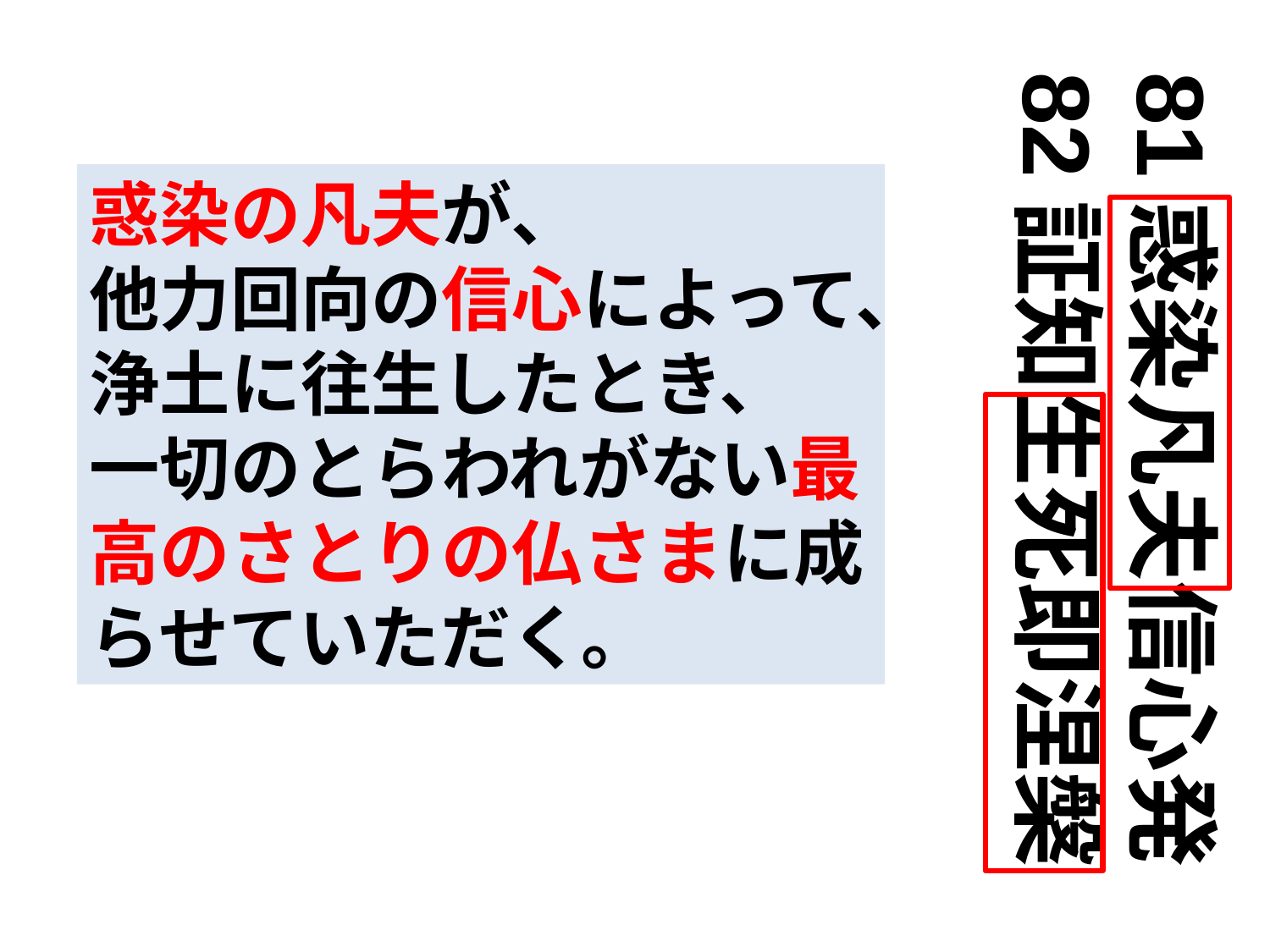

81惑染凡夫信心発
82証知生死即涅槃
惑染の凡夫が、
他力回向の信心によって、
浄土に往生したとき、
一切のとらわれがない最高のさとりの仏さまに成らせていただく。